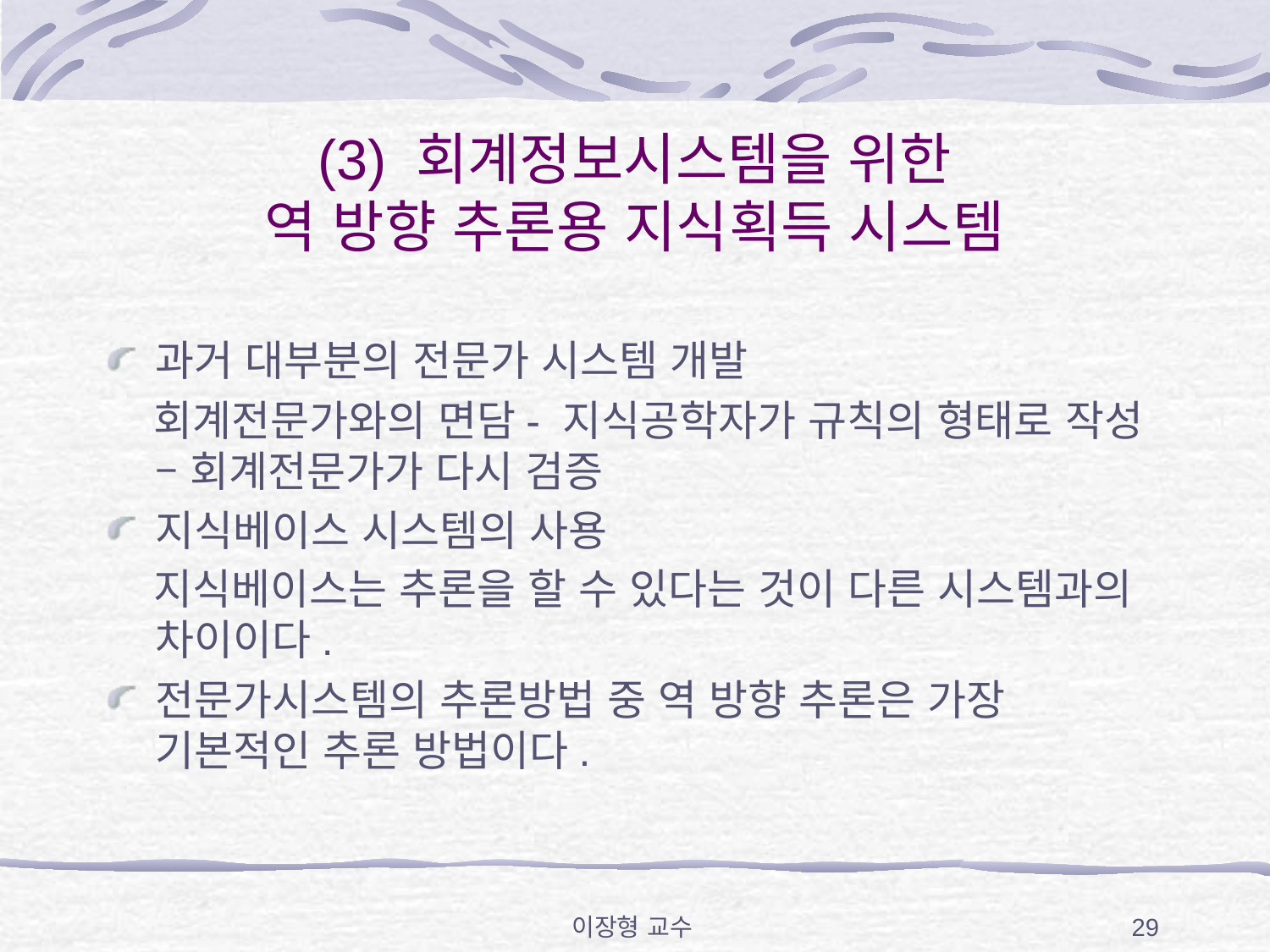

# (3) 회계정보시스템을 위한 역 방향 추론용 지식획득 시스템
과거 대부분의 전문가 시스템 개발
   회계전문가와의 면담- 지식공학자가 규칙의 형태로 작성 – 회계전문가가 다시 검증
지식베이스 시스템의 사용
   지식베이스는 추론을 할 수 있다는 것이 다른 시스템과의 차이이다.
전문가시스템의 추론방법 중 역 방향 추론은 가장 기본적인 추론 방법이다.
이장형 교수
29